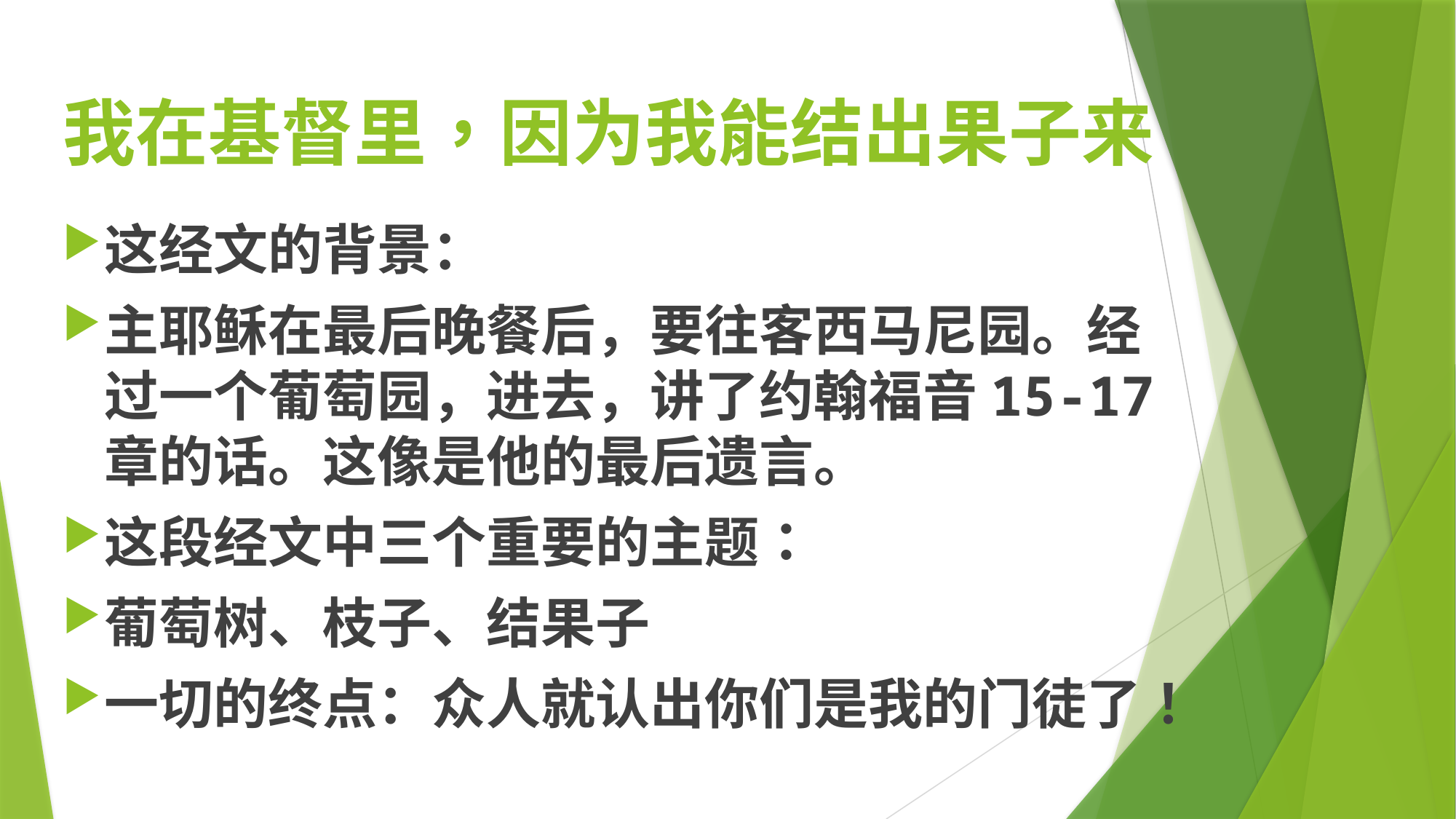

# 我在基督里，因为我能结出果子来
这经文的背景：
主耶稣在最后晚餐后，要往客西马尼园。经过一个葡萄园，进去，讲了约翰福音15-17章的话。这像是他的最后遗言。
这段经文中三个重要的主题：
葡萄树、枝子、结果子
一切的终点：众人就认出你们是我的门徒了！